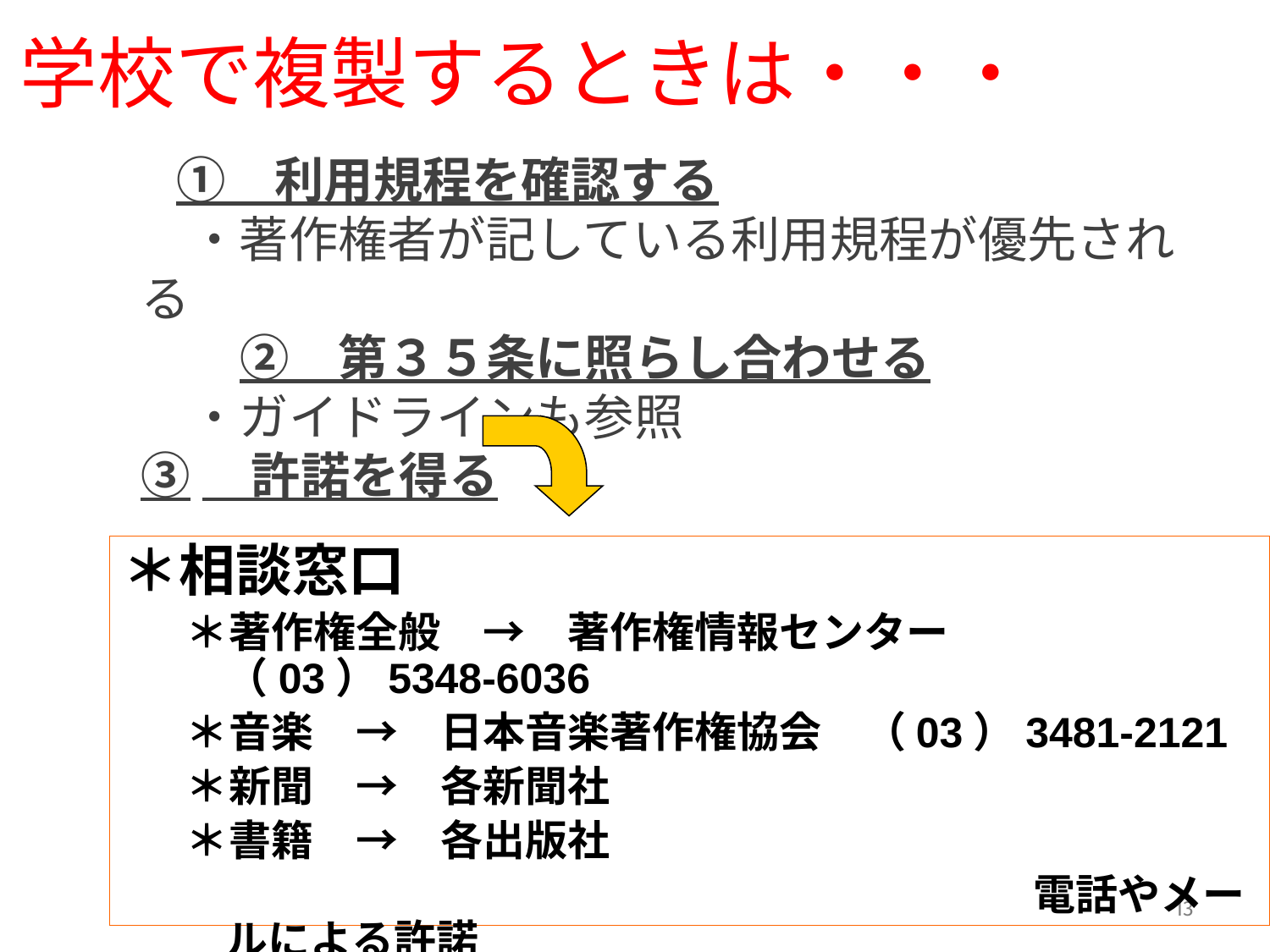

学校で複製するときは・・・
　　①　利用規程を確認する
　・著作権者が記している利用規程が優先される
　　②　第３５条に照らし合わせる
　・ガイドラインも参照
③　許諾を得る

＊相談窓口
＊著作権全般　→　著作権情報センター　（03）5348-6036
＊音楽　→　日本音楽著作権協会　（03）3481-2121
＊新聞　→　各新聞社
＊書籍　→　各出版社
　　　　　　　　　　　　　　　　　　　　電話やメールによる許諾
13